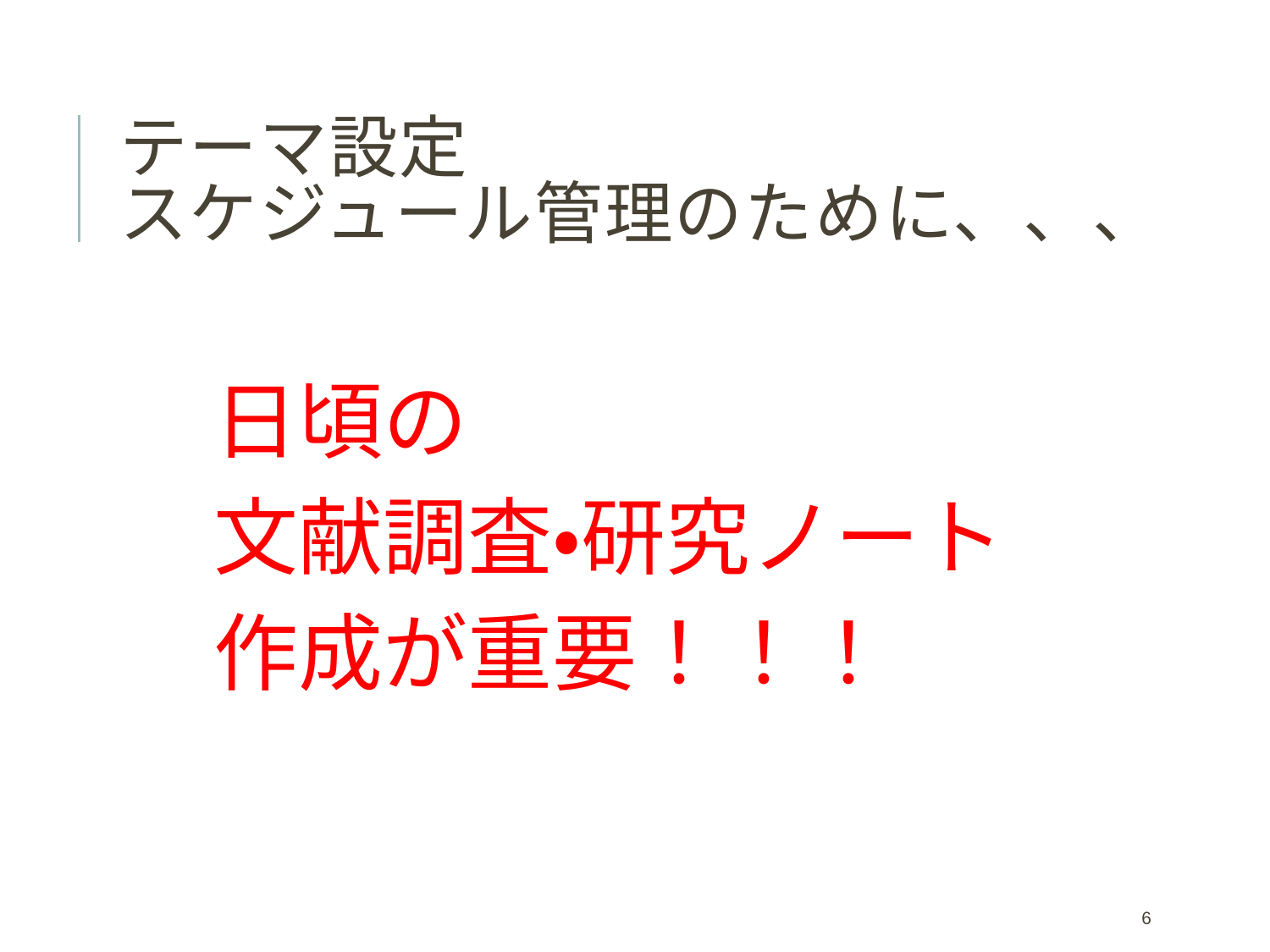

# テーマ設定 スケジュール管理のために、、、
日頃の
文献調査・研究ノート
作成が重要！！！
6